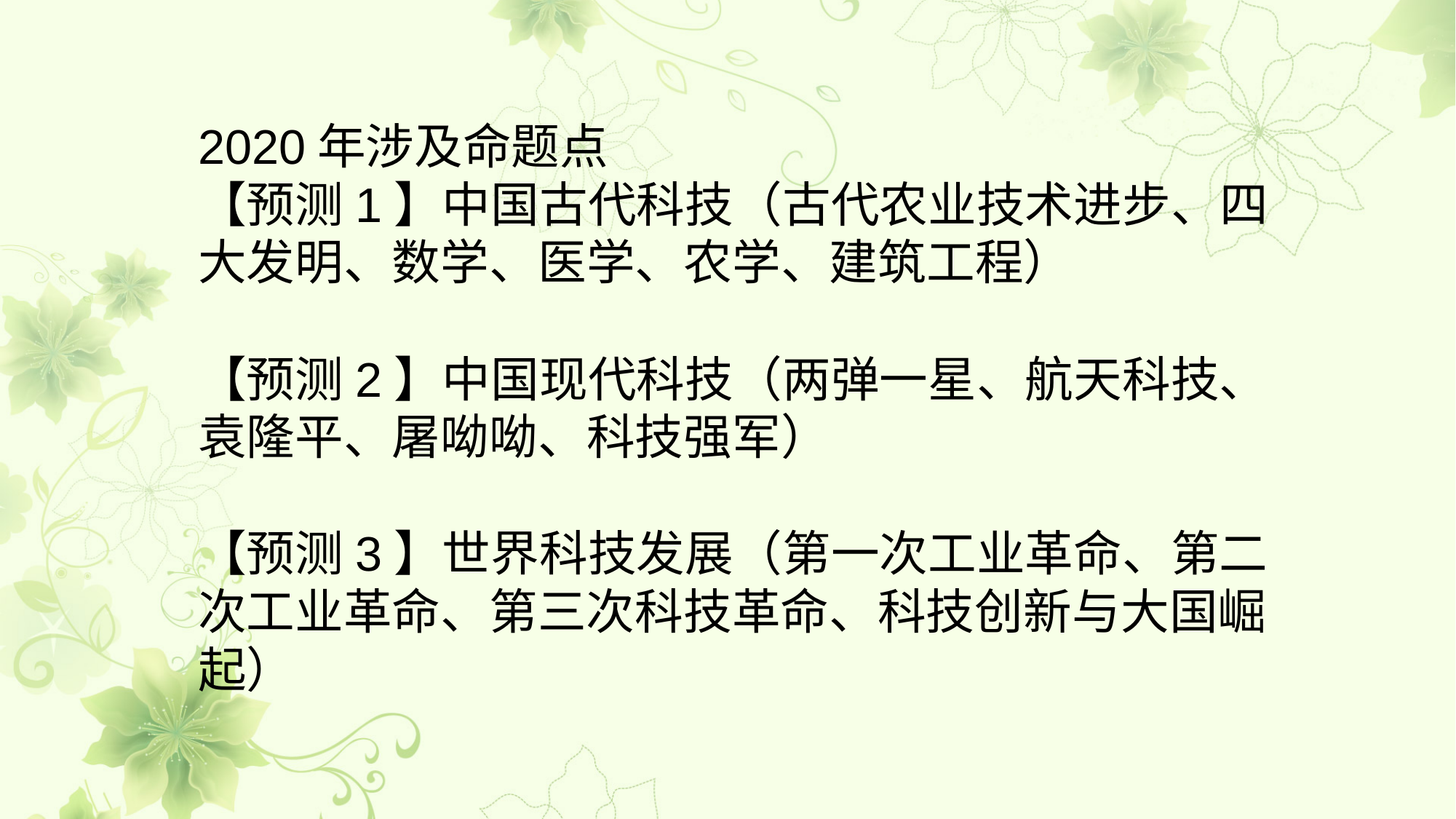

2020年涉及命题点
【预测1】中国古代科技（古代农业技术进步、四大发明、数学、医学、农学、建筑工程）

【预测2】中国现代科技（两弹一星、航天科技、袁隆平、屠呦呦、科技强军）

【预测3】世界科技发展（第一次工业革命、第二次工业革命、第三次科技革命、科技创新与大国崛起）